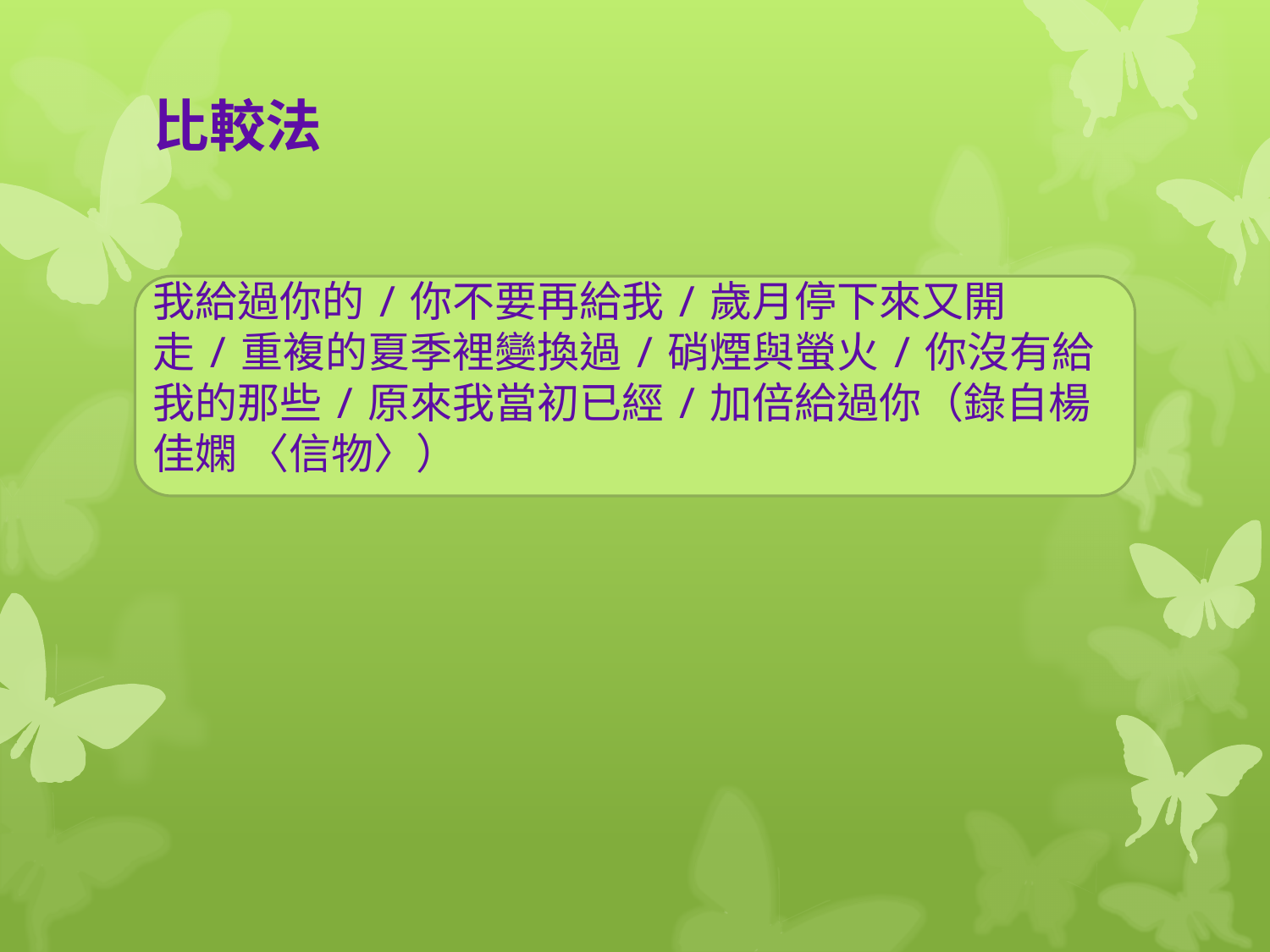

# 比較法
我給過你的/你不要再給我/歲月停下來又開走/重複的夏季裡變換過/硝煙與螢火/你沒有給我的那些/原來我當初已經/加倍給過你（錄自楊佳嫻 〈信物〉）